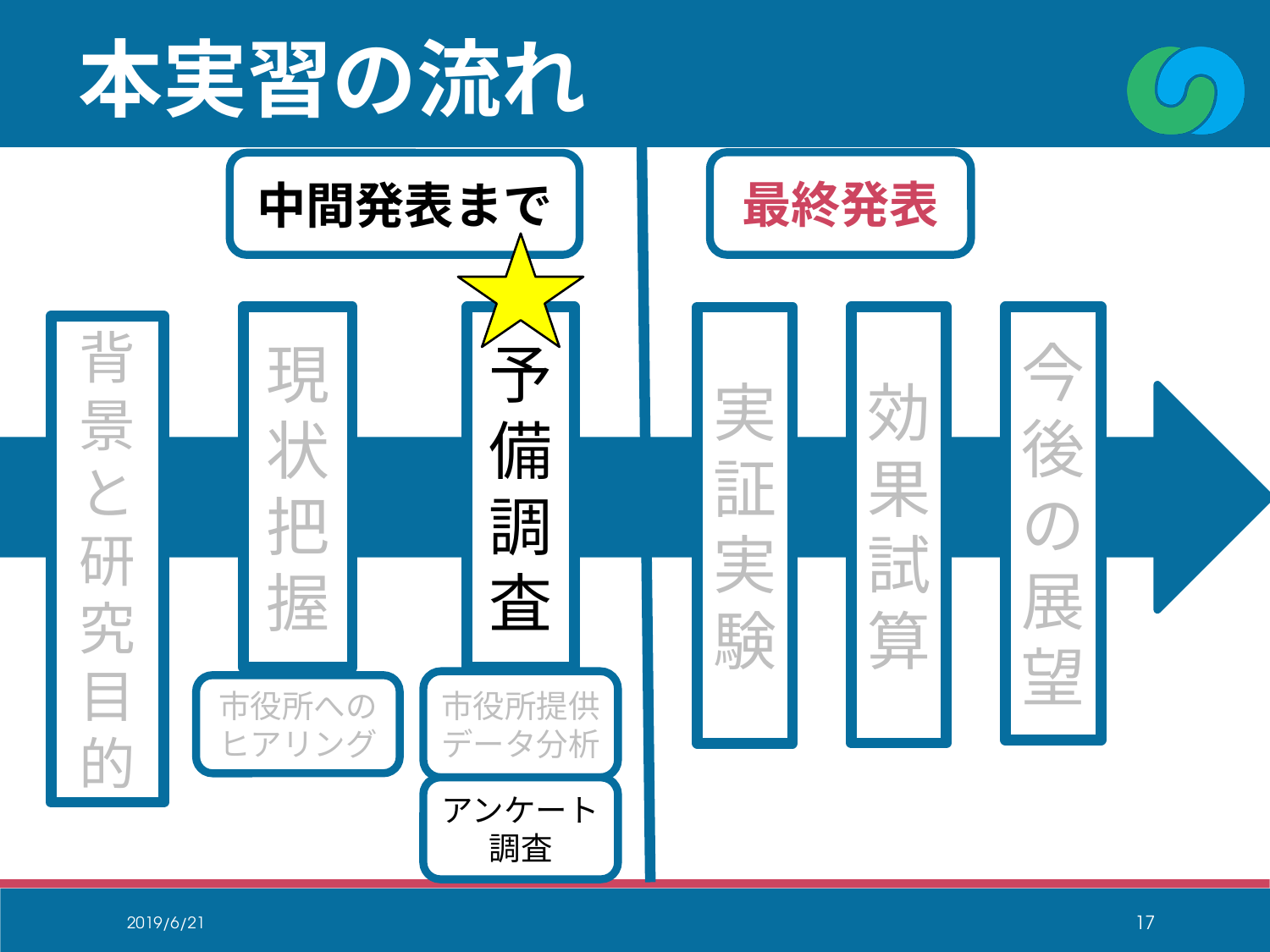

本実習の流れ
最終発表
中間発表まで

現状把握
予備調査
効果試算
今後の展望
背景と研究目的
実証実験
市役所提供データ分析
市役所へのヒアリング
アンケート調査
2019/6/21
17